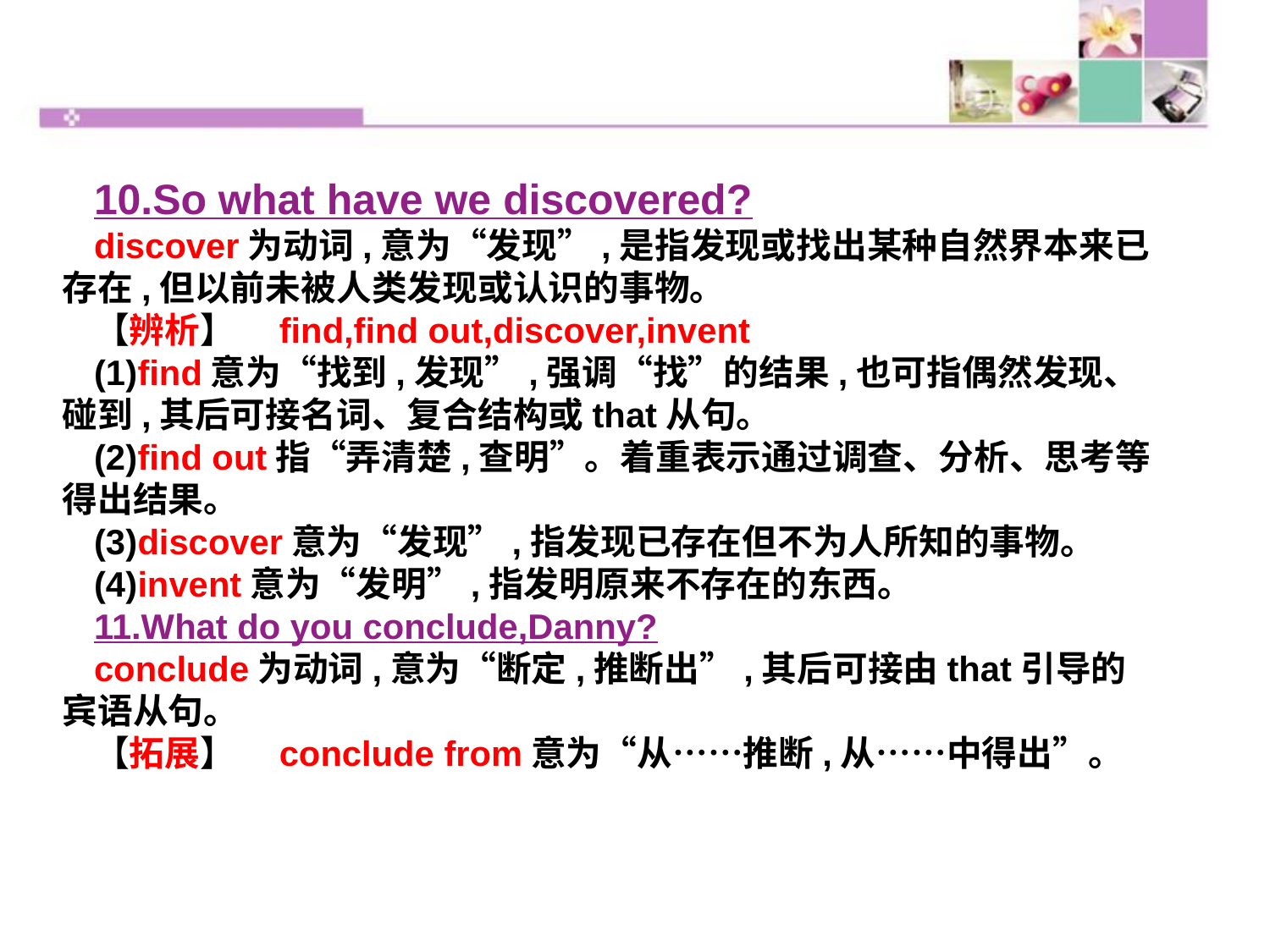

10.So what have we discovered?
discover为动词,意为“发现”,是指发现或找出某种自然界本来已存在,但以前未被人类发现或认识的事物。
【辨析】　find,find out,discover,invent
(1)find意为“找到,发现”,强调“找”的结果,也可指偶然发现、碰到,其后可接名词、复合结构或that从句。
(2)find out指“弄清楚,查明”。着重表示通过调查、分析、思考等得出结果。
(3)discover意为“发现”,指发现已存在但不为人所知的事物。
(4)invent意为“发明”,指发明原来不存在的东西。
11.What do you conclude,Danny?
conclude为动词,意为“断定,推断出”,其后可接由that引导的宾语从句。
【拓展】　conclude from意为“从……推断,从……中得出”。